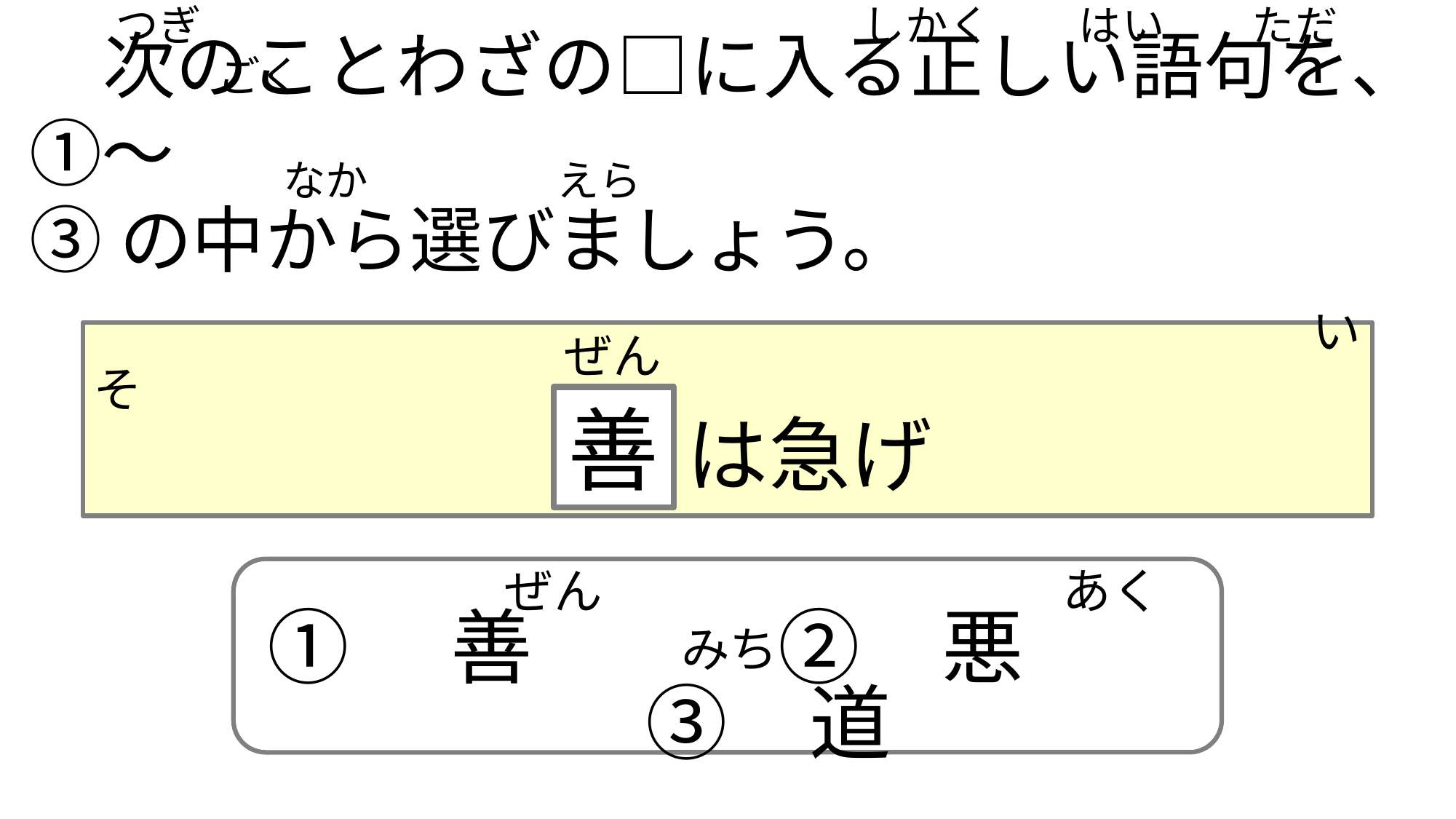

つぎ　　　　　　　　　　　　　　　 しかく　　はい　　ただ　　　　 　　 ごく
　次のことわざの□に入る正しい語句を、①～
　　　　　　なか　　 　　 えら
③の中から選びましょう。

　　は急げ
　　　　　　　　　　　　　　　　　　　　　　　　 いそ
ぜん
善

①　善　　　②　悪　　　③　道
　　　　　 ぜん　　　　　　　　　 あく　　　　　　　　　　みち